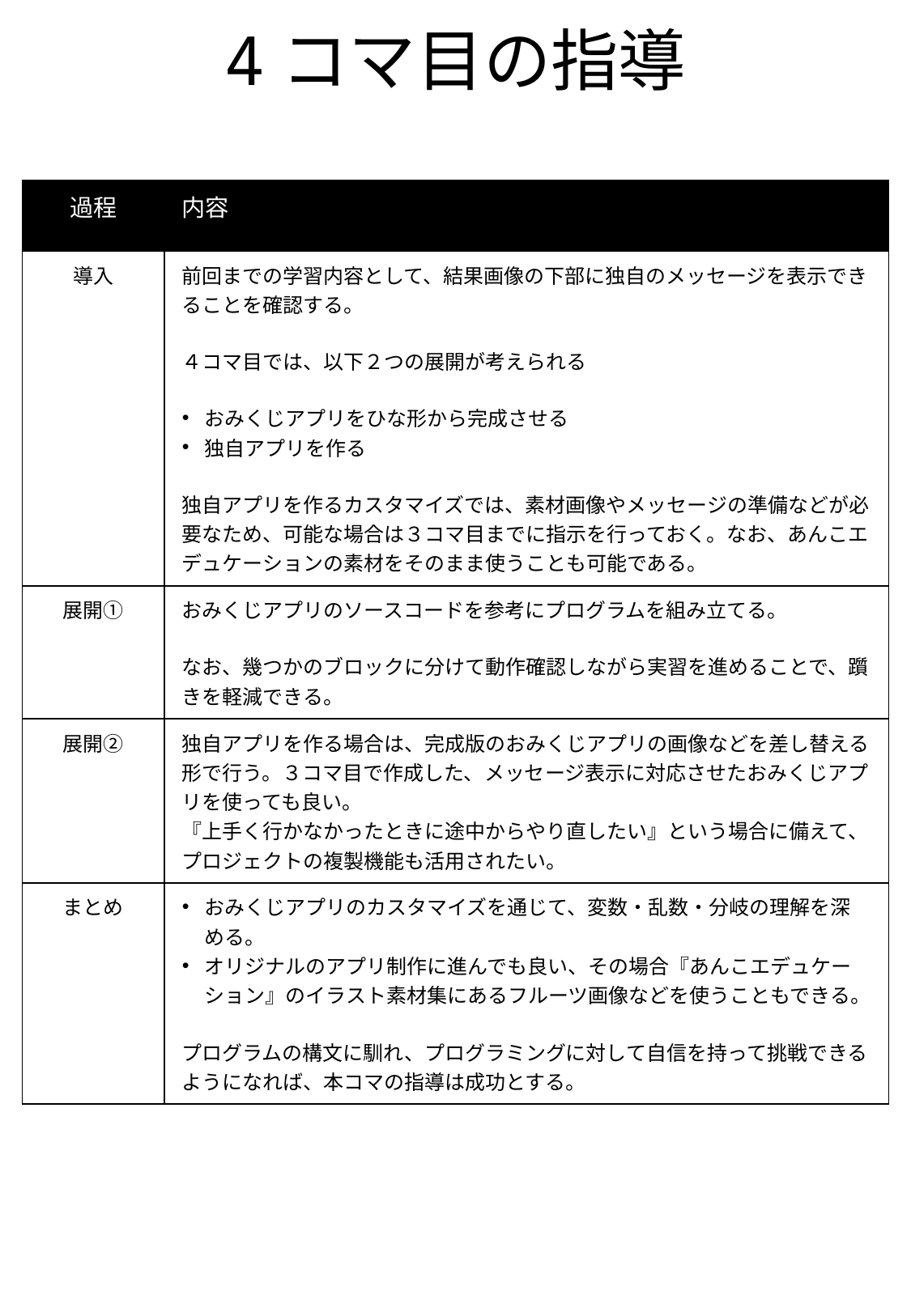

# 4コマ目の指導
| 過程 | 内容 |
| --- | --- |
| 導入 | 前回までの学習内容として、結果画像の下部に独自のメッセージを表示できることを確認する。 ４コマ目では、以下２つの展開が考えられる おみくじアプリをひな形から完成させる 独自アプリを作る 独自アプリを作るカスタマイズでは、素材画像やメッセージの準備などが必要なため、可能な場合は３コマ目までに指示を行っておく。なお、あんこエデュケーションの素材をそのまま使うことも可能である。 |
| 展開① | おみくじアプリのソースコードを参考にプログラムを組み立てる。 なお、幾つかのブロックに分けて動作確認しながら実習を進めることで、躓きを軽減できる。 |
| 展開② | 独自アプリを作る場合は、完成版のおみくじアプリの画像などを差し替える形で行う。３コマ目で作成した、メッセージ表示に対応させたおみくじアプリを使っても良い。 『上手く行かなかったときに途中からやり直したい』という場合に備えて、プロジェクトの複製機能も活用されたい。 |
| まとめ | おみくじアプリのカスタマイズを通じて、変数・乱数・分岐の理解を深める。 オリジナルのアプリ制作に進んでも良い、その場合『あんこエデュケーション』のイラスト素材集にあるフルーツ画像などを使うこともできる。 プログラムの構文に馴れ、プログラミングに対して自信を持って挑戦できるようになれば、本コマの指導は成功とする。 |